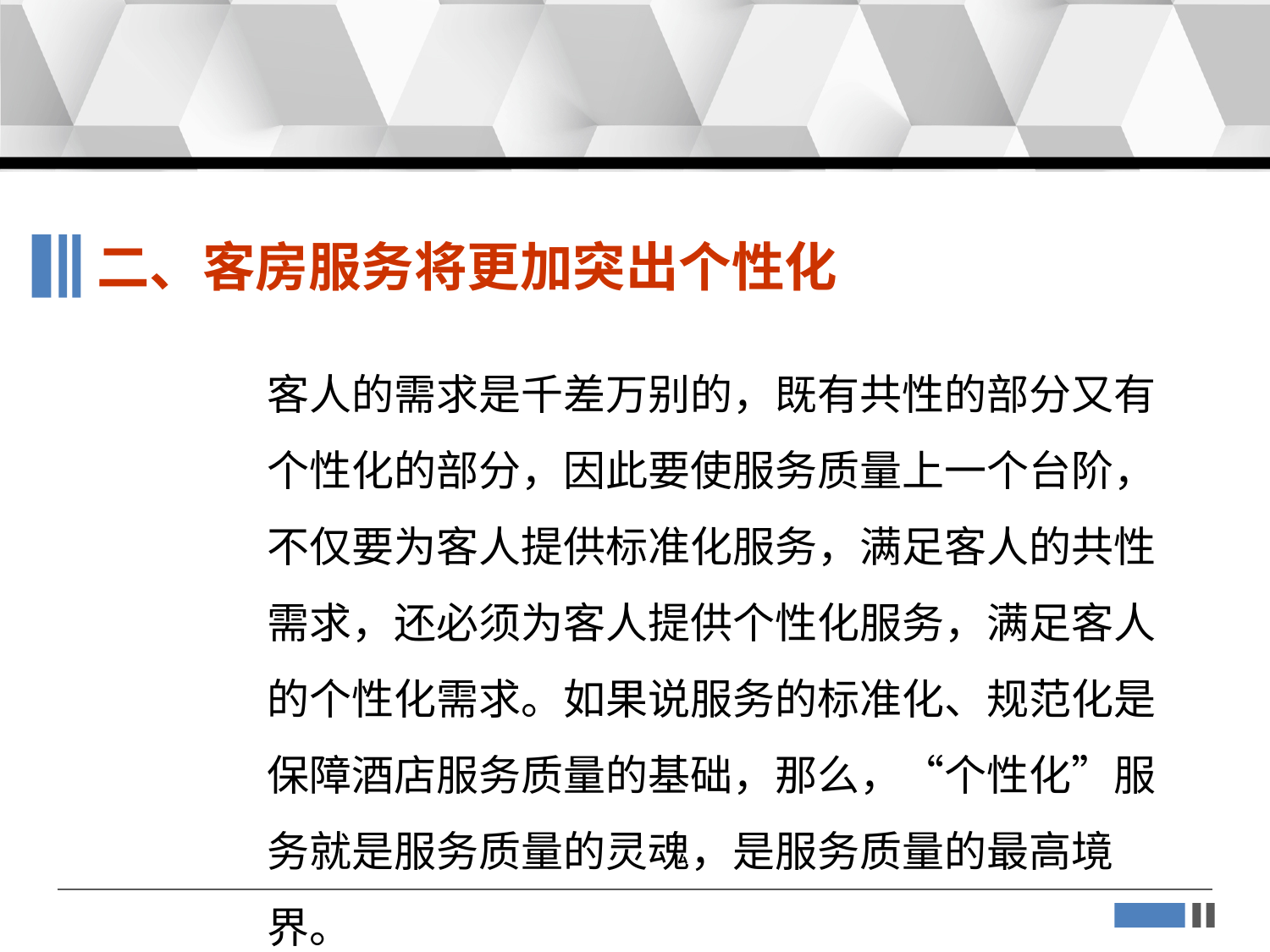

二、客房服务将更加突出个性化

客人的需求是千差万别的，既有共性的部分又有个性化的部分，因此要使服务质量上一个台阶，不仅要为客人提供标准化服务，满足客人的共性需求，还必须为客人提供个性化服务，满足客人的个性化需求。如果说服务的标准化、规范化是保障酒店服务质量的基础，那么，“个性化”服务就是服务质量的灵魂，是服务质量的最高境界。